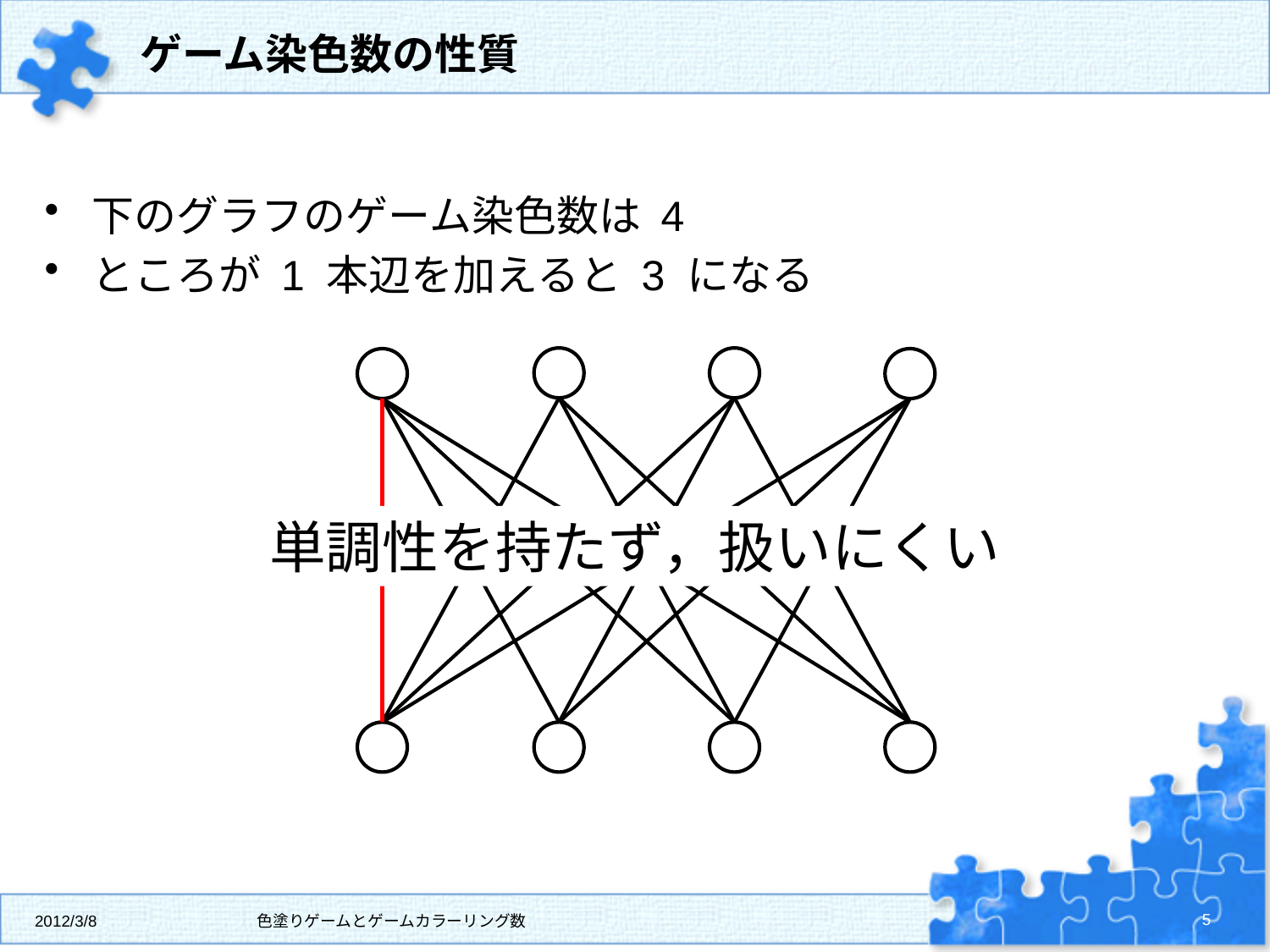

# ゲーム染色数の性質

下のグラフのゲーム染色数は 4
ところが 1 本辺を加えると 3 になる

単調性を持たず，扱いにくい

2012/3/8
色塗りゲームとゲームカラーリング数
5